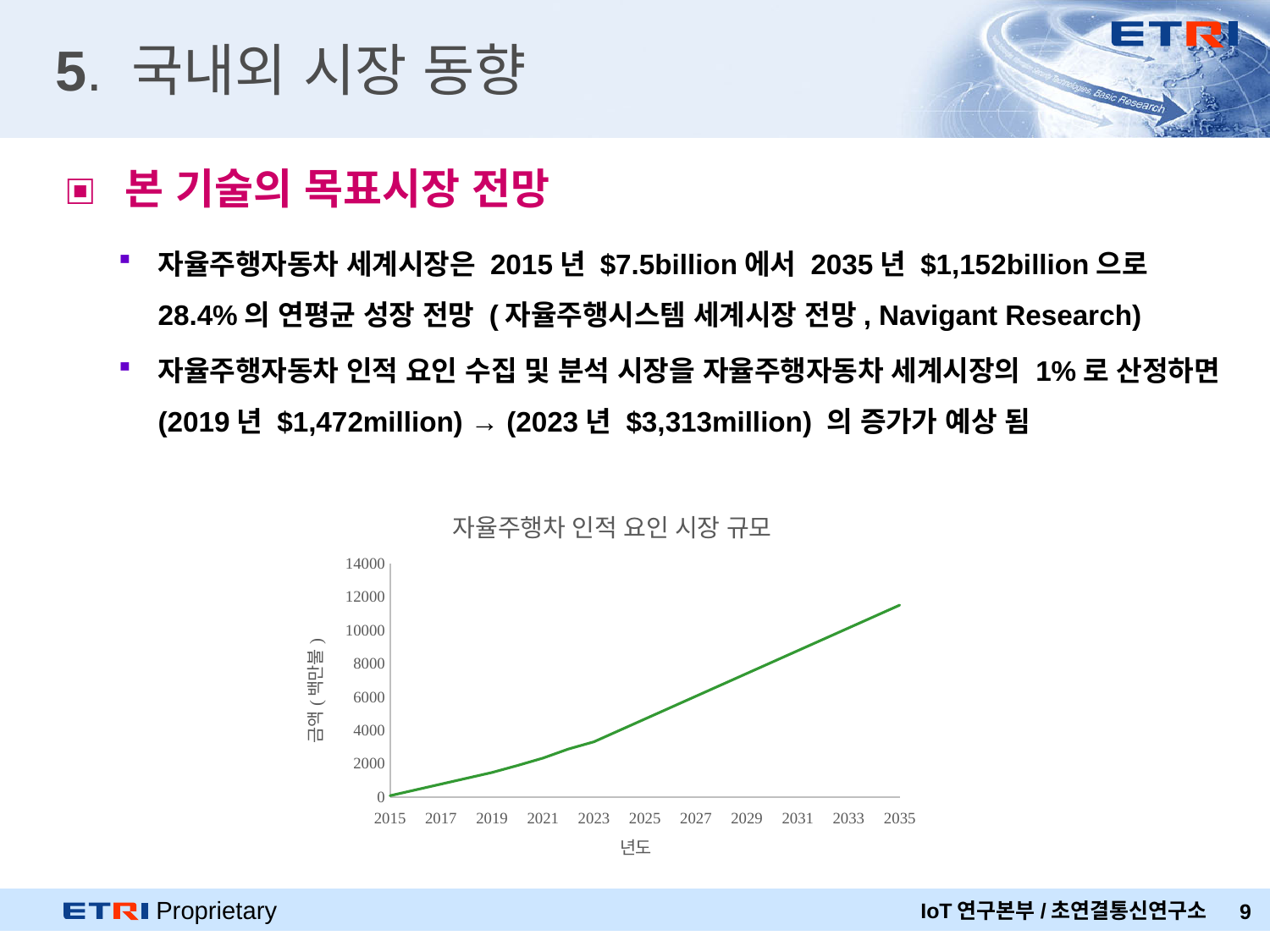

5. 국내외 시장 동향
 본 기술의 목표시장 전망
자율주행자동차 세계시장은 2015년 $7.5billion에서 2035년 $1,152billion으로 28.4%의 연평균 성장 전망 (자율주행시스템 세계시장 전망, Navigant Research)
자율주행자동차 인적 요인 수집 및 분석 시장을 자율주행자동차 세계시장의 1%로 산정하면 (2019년 $1,472million) → (2023년 $3,313million) 의 증가가 예상 됨

### Chart: 자율주행차 인적 요인 시장 규모

| Category |  |
|---|---|